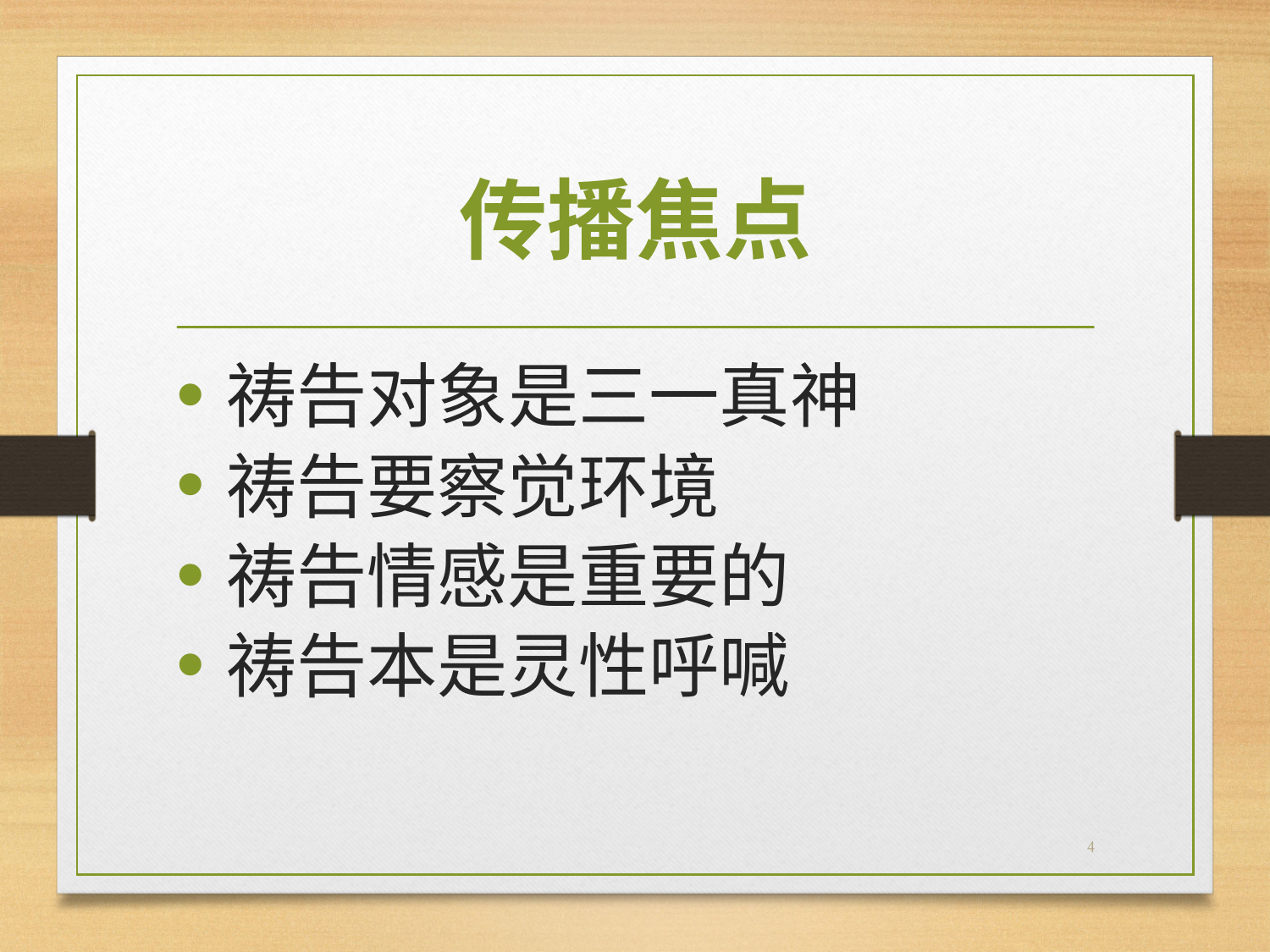

# 传播焦点
祷告对象是三一真神
祷告要察觉环境
祷告情感是重要的
祷告本是灵性呼喊
4